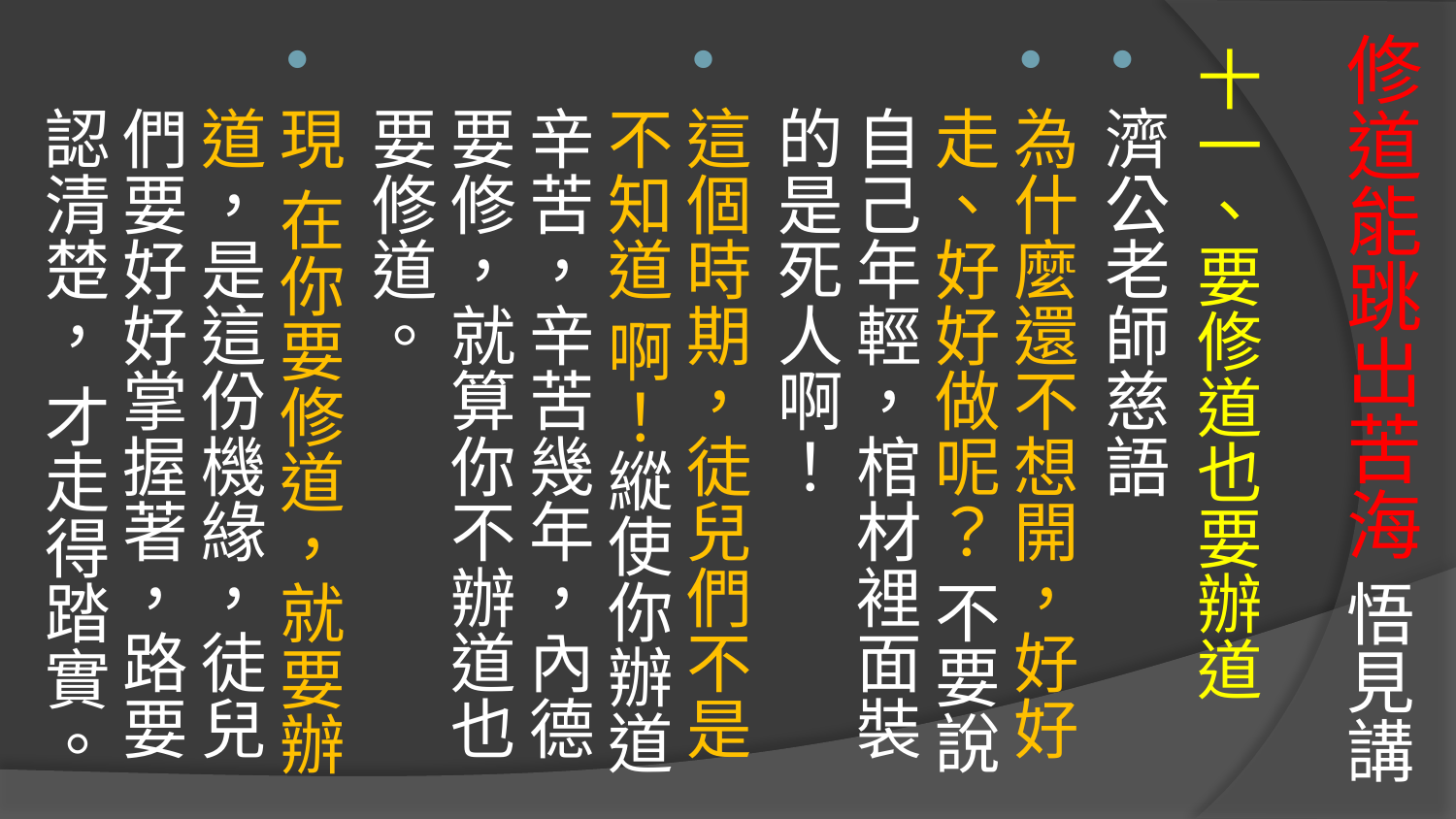

# 修道能跳出苦海 悟見講
十一、要修道也要辦道
濟公老師慈語
為什麼還不想開，好好走、好好做呢？ 不要說自己年輕，棺材裡面裝的是死人啊！
這個時期，徒兒們不是不知道 啊！縱使你辦道辛苦，辛苦幾年，內德要修，就算你不辦道也要修道。
現 在你要修道，就要辦道，是這份機緣，徒兒們要好好掌握著，路要認清楚， 才走得踏實。